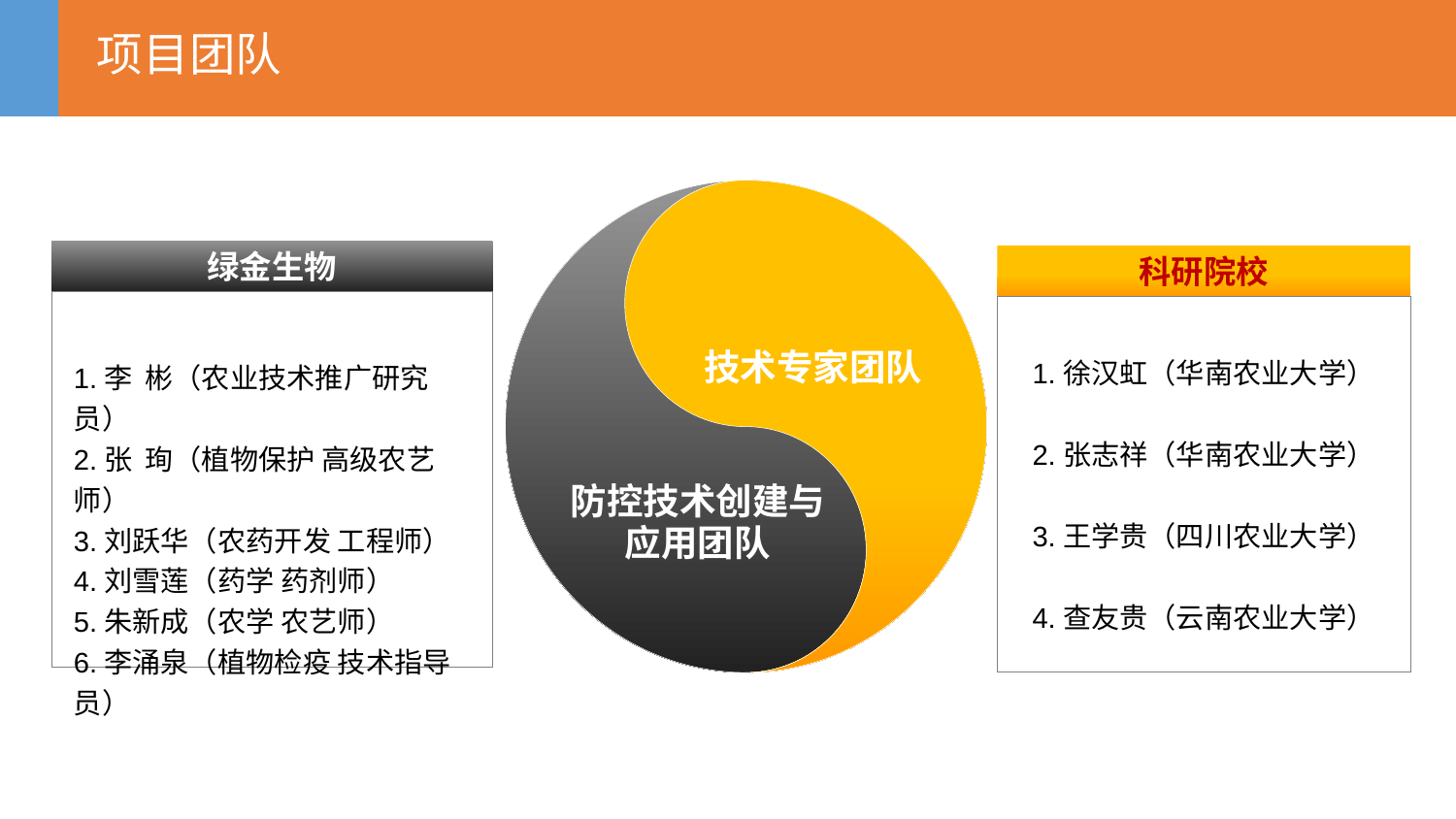

项目团队

技术专家团队
防控技术创建与
应用团队

绿金生物

1.李  彬（农业技术推广研究员）
2.张  珣（植物保护 高级农艺师）
3.刘跃华（农药开发 工程师）
4.刘雪莲（药学 药剂师）
5.朱新成（农学 农艺师）
6.李涌泉（植物检疫 技术指导员）
科研院校

1.徐汉虹（华南农业大学）

2.张志祥（华南农业大学）

3.王学贵（四川农业大学）

4.查友贵（云南农业大学）